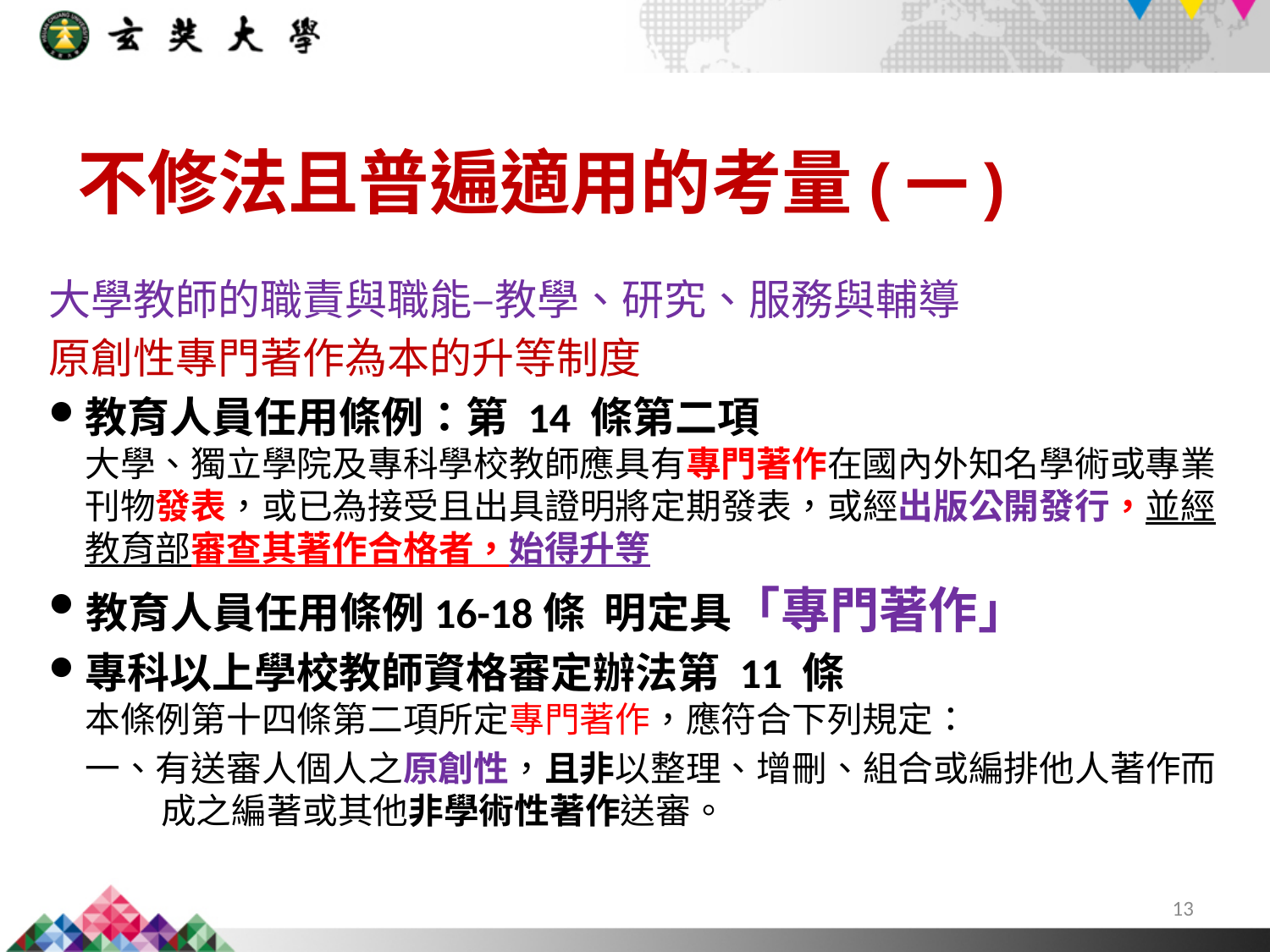

不修法且普遍適用的考量(一)
大學教師的職責與職能–教學、研究、服務與輔導
原創性專門著作為本的升等制度
教育人員任用條例：第 14 條第二項
大學、獨立學院及專科學校教師應具有專門著作在國內外知名學術或專業刊物發表，或已為接受且出具證明將定期發表，或經出版公開發行，並經教育部審查其著作合格者，始得升等
教育人員任用條例16-18條  明定具「專門著作」
專科以上學校教師資格審定辦法第 11 條
本條例第十四條第二項所定專門著作，應符合下列規定：
一、有送審人個人之原創性，且非以整理、增刪、組合或編排他人著作而成之編著或其他非學術性著作送審。

13